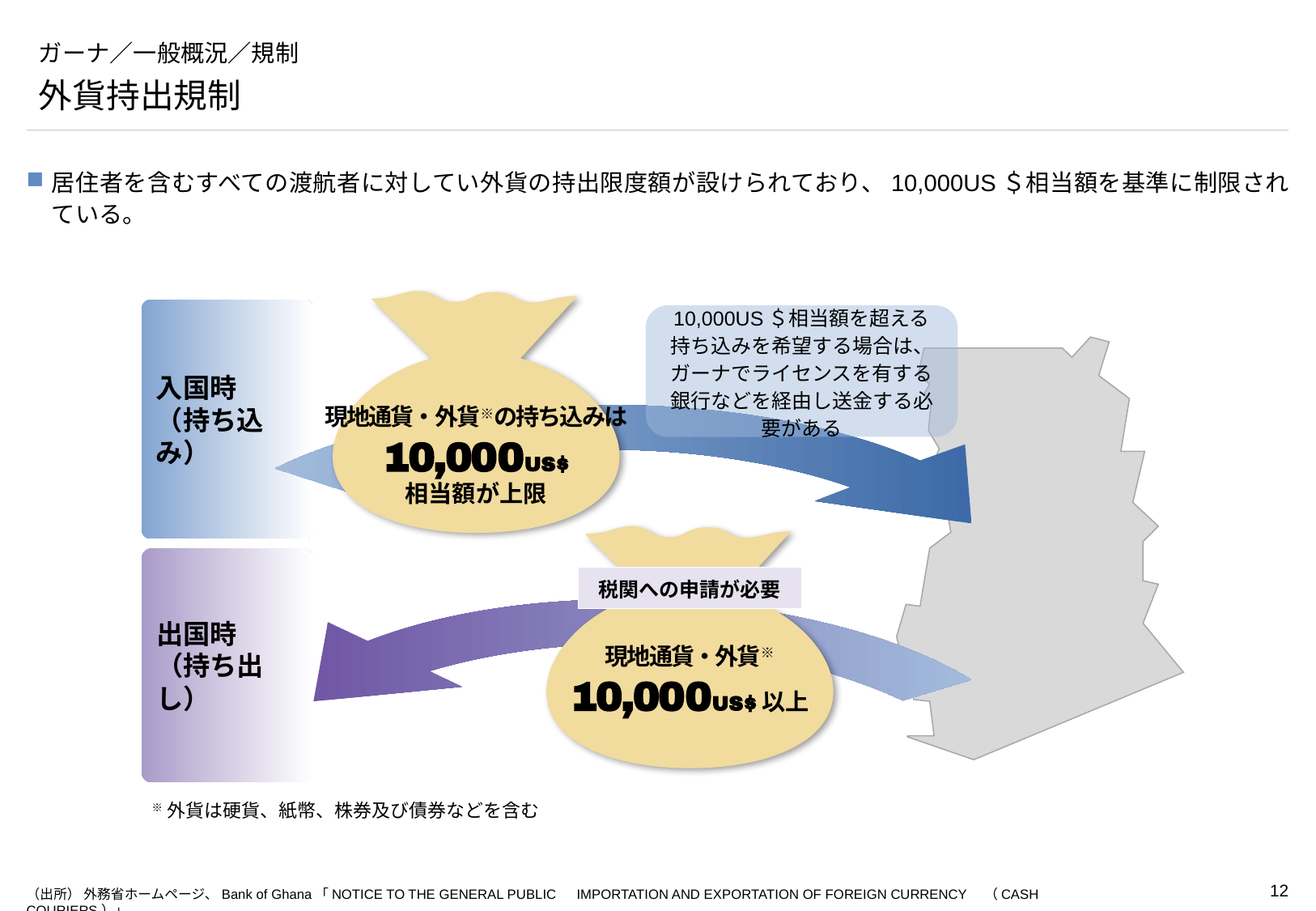

# ガーナ／一般概況／規制
外貨持出規制
居住者を含むすべての渡航者に対してい外貨の持出限度額が設けられており、10,000US＄相当額を基準に制限されている。

現地通貨・外貨※の持ち込みは
10,000US$
相当額が上限
入国時
（持ち込み）
10,000US＄相当額を超える持ち込みを希望する場合は、ガーナでライセンスを有する銀行などを経由し送金する必要がある

現地通貨・外貨※
10,000US$以上
出国時
（持ち出し）
税関への申請が必要

※外貨は硬貨、紙幣、株券及び債券などを含む
（出所） 外務省ホームページ、Bank of Ghana「NOTICE TO THE GENERAL PUBLIC　IMPORTATION AND EXPORTATION OF FOREIGN CURRENCY　（CASH COURIERS）」